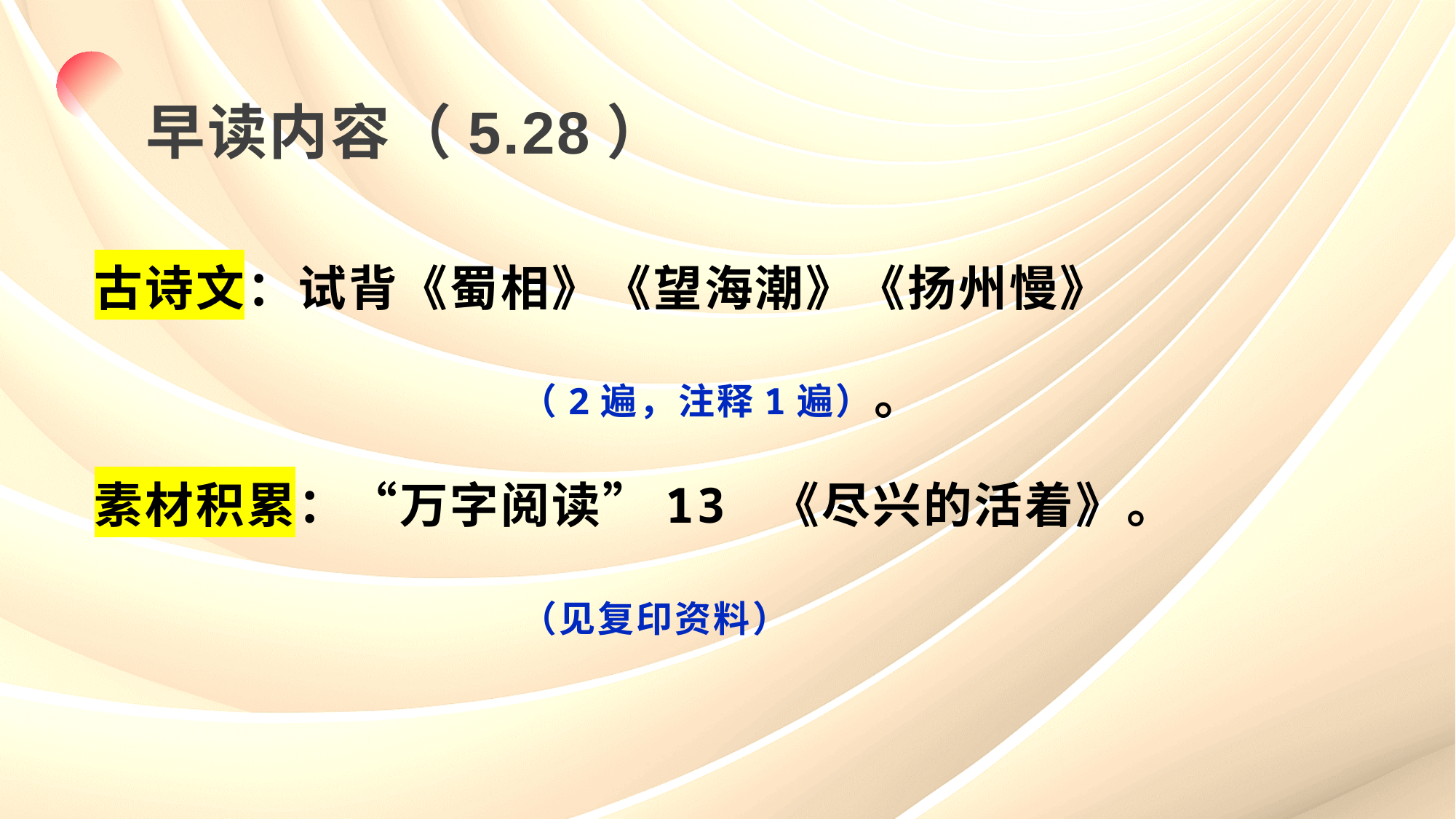

早读内容（5.28）
古诗文：试背《蜀相》《望海潮》《扬州慢》
                               （2遍，注释1遍）。
素材积累：“万字阅读”13 《尽兴的活着》。
                               （见复印资料）